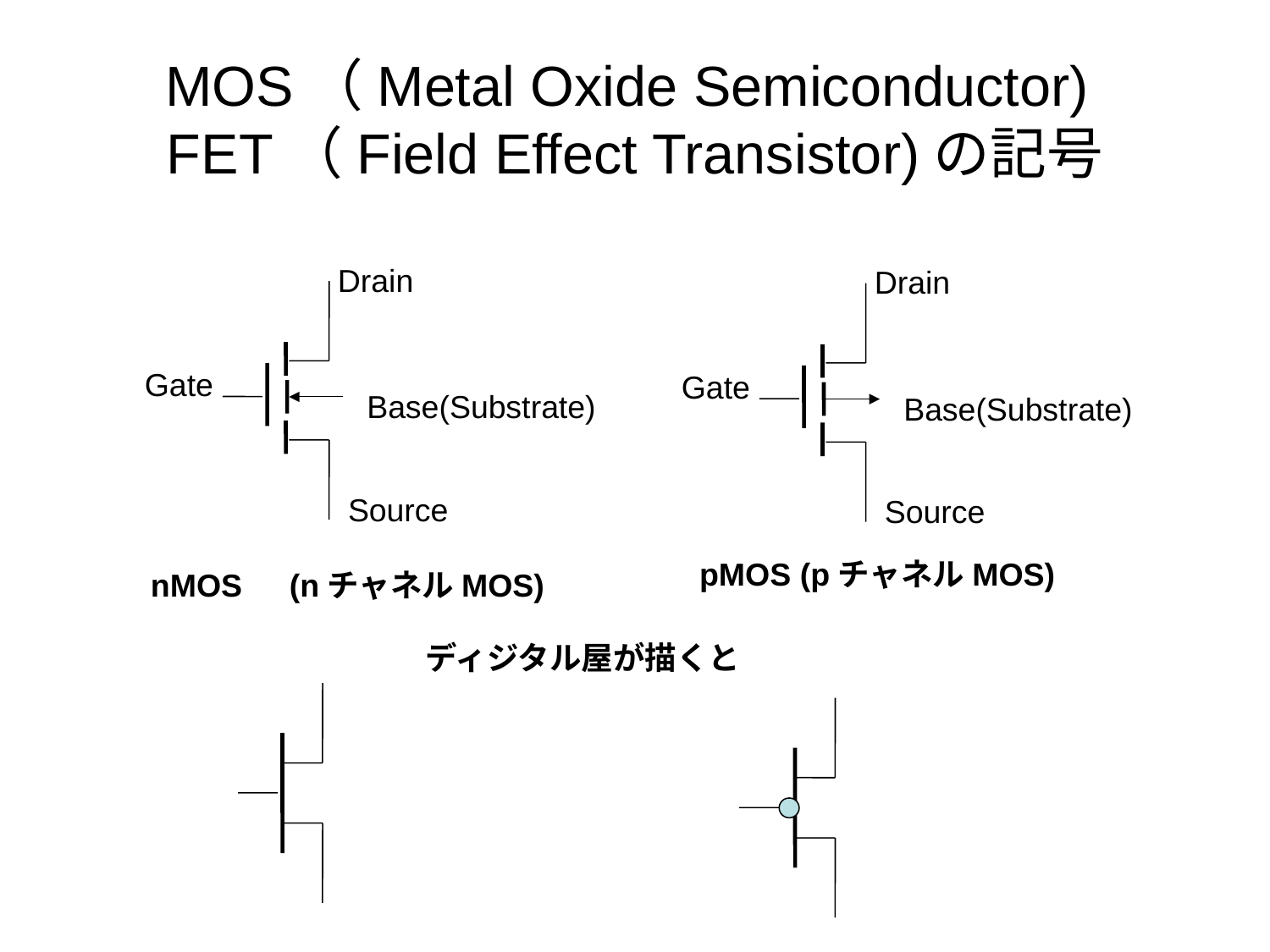

# MOS（Metal Oxide Semiconductor) FET（Field Effect Transistor)の記号
Drain
Drain

Gate
Gate

Base(Substrate)

Base(Substrate)

Source
Source
pMOS (pチャネルMOS)
nMOS　(nチャネルMOS)
ディジタル屋が描くと